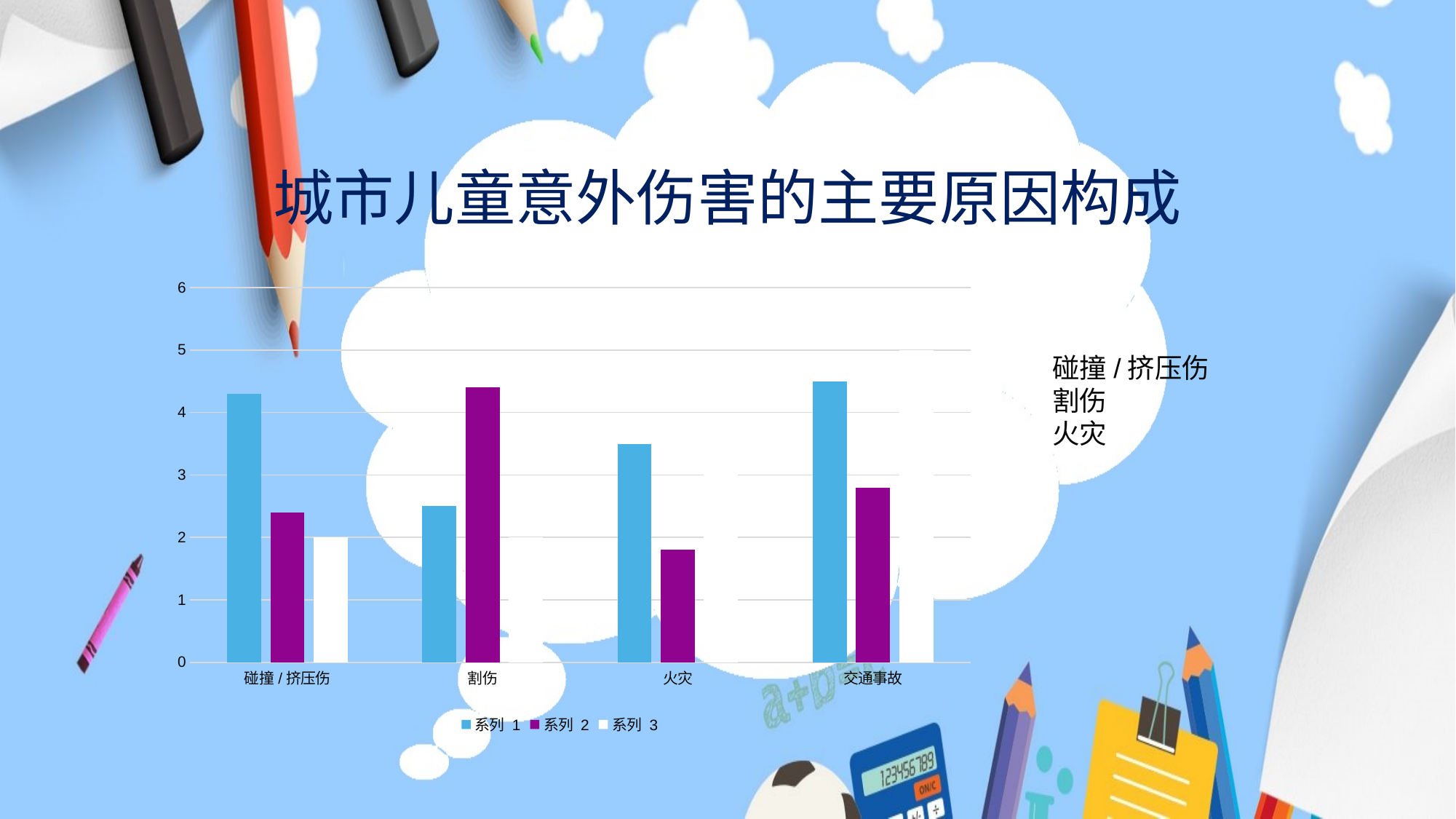

### Chart

| Category | 系列 1 | 系列 2 | 系列 3 |
|---|---|---|---|
| 碰撞/挤压伤 | 4.3 | 2.4 | 2.0 |
| 割伤 | 2.5 | 4.4 | 2.0 |
| 火灾 | 3.5 | 1.8 | 3.0 |
| 交通事故 | 4.5 | 2.8 | 5.0 |
城市儿童意外伤害的主要原因构成
碰撞/挤压伤
割伤
火灾